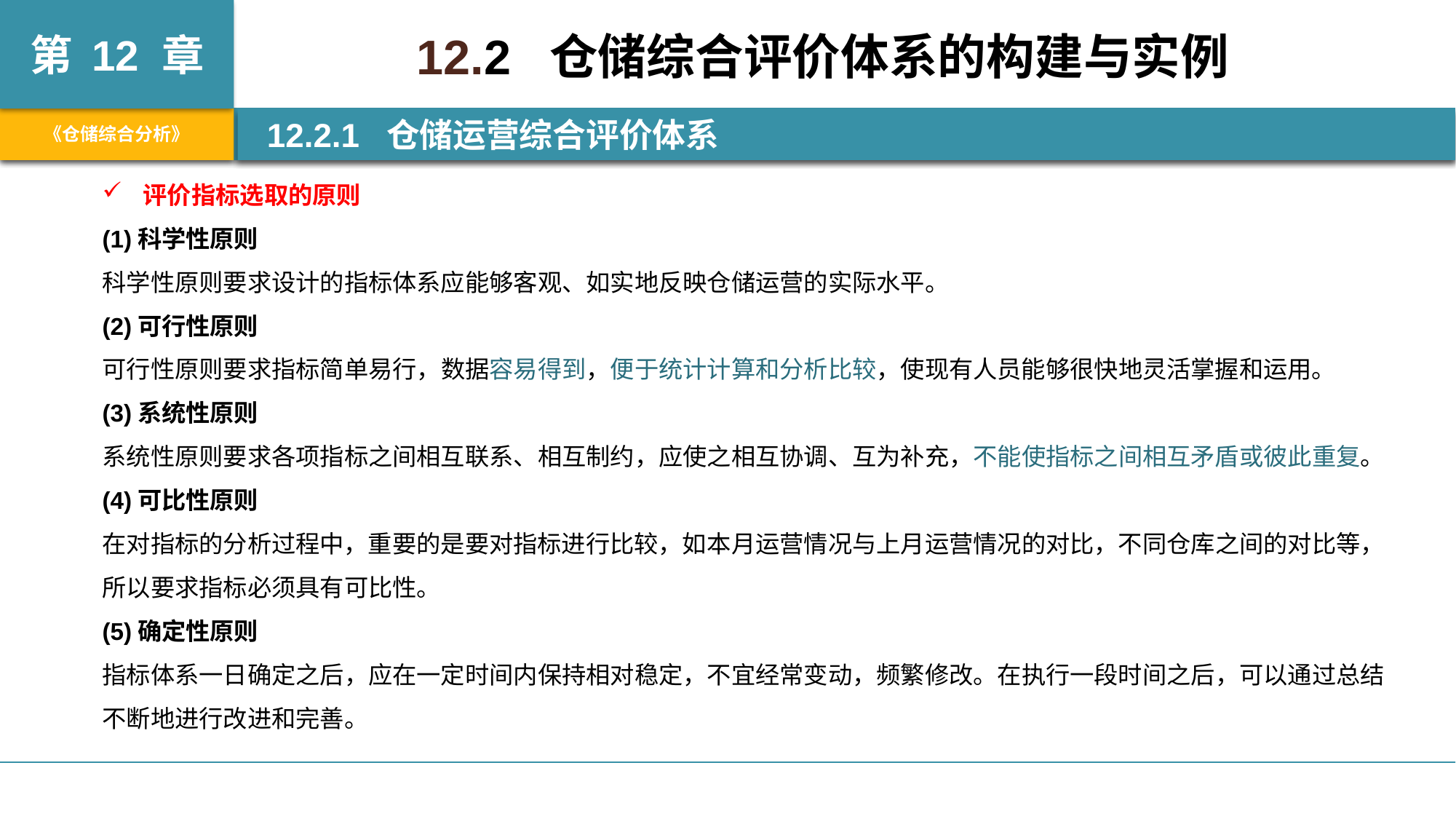

12.2  仓储综合评价体系的构建与实例
  12.2.1  仓储运营综合评价体系
评价指标选取的原则
(1)科学性原则
科学性原则要求设计的指标体系应能够客观、如实地反映仓储运营的实际水平。
(2)可行性原则
可行性原则要求指标简单易行，数据容易得到，便于统计计算和分析比较，使现有人员能够很快地灵活掌握和运用。
(3)系统性原则
系统性原则要求各项指标之间相互联系、相互制约，应使之相互协调、互为补充，不能使指标之间相互矛盾或彼此重复。
(4)可比性原则
在对指标的分析过程中，重要的是要对指标进行比较，如本月运营情况与上月运营情况的对比，不同仓库之间的对比等，所以要求指标必须具有可比性。
(5)确定性原则
指标体系一日确定之后，应在一定时间内保持相对稳定，不宜经常变动，频繁修改。在执行一段时间之后，可以通过总结不断地进行改进和完善。